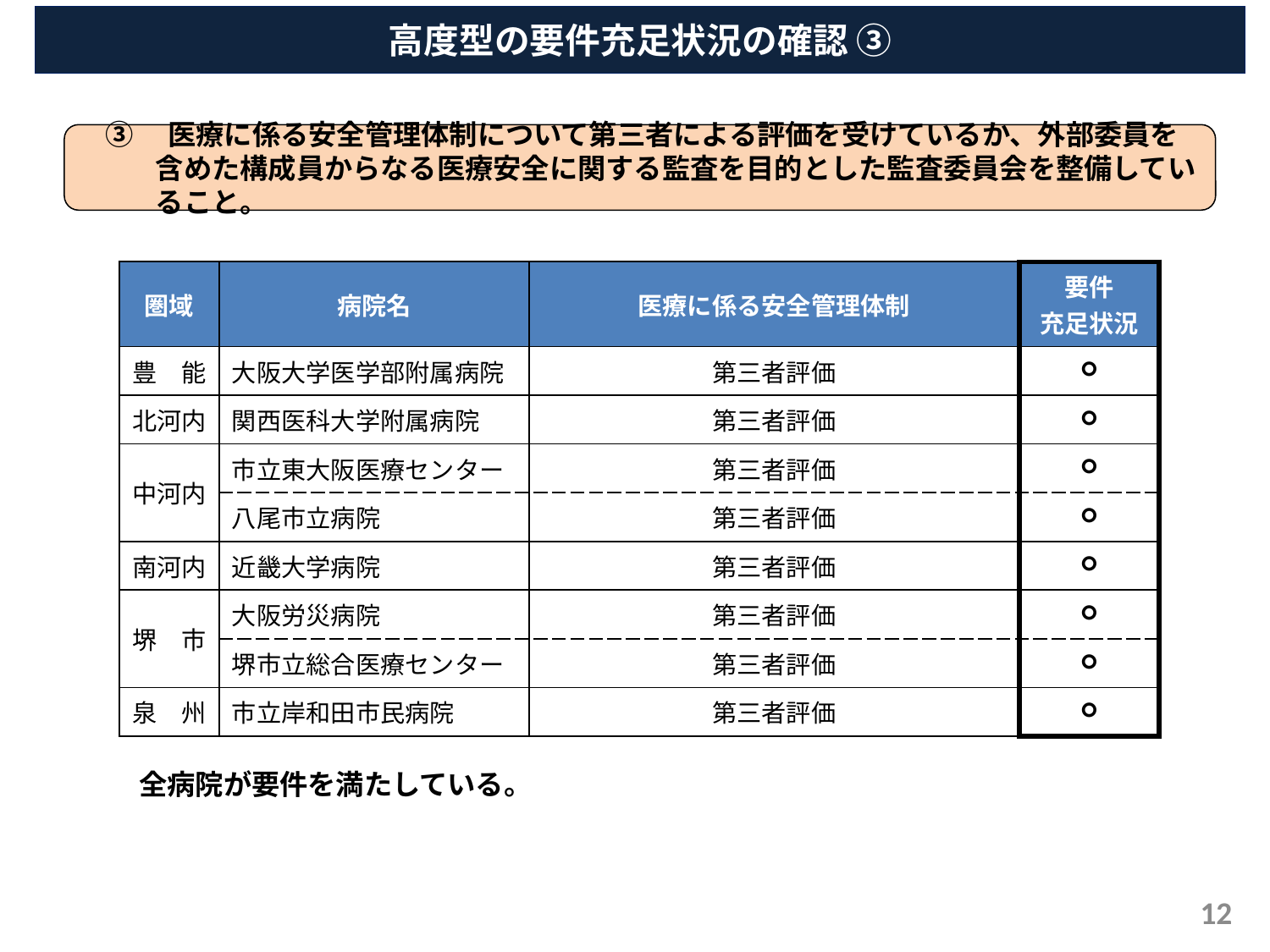

高度型の要件充足状況の確認 ③
③　医療に係る安全管理体制について第三者による評価を受けているか、外部委員を含めた構成員からなる医療安全に関する監査を目的とした監査委員会を整備していること。
| 圏域 | 病院名 | 医療に係る安全管理体制 | 要件 充足状況 |
| --- | --- | --- | --- |
| 豊　能 | 大阪大学医学部附属病院 | 第三者評価 | ○ |
| 北河内 | 関西医科大学附属病院 | 第三者評価 | ○ |
| 中河内 | 市立東大阪医療センター | 第三者評価 | ○ |
|  | 八尾市立病院 | 第三者評価 | ○ |
| 南河内 | 近畿大学病院 | 第三者評価 | ○ |
| 堺　市 | 大阪労災病院 | 第三者評価 | ○ |
|  | 堺市立総合医療センター | 第三者評価 | ○ |
| 泉　州 | 市立岸和田市民病院 | 第三者評価 | ○ |
全病院が要件を満たしている。
12